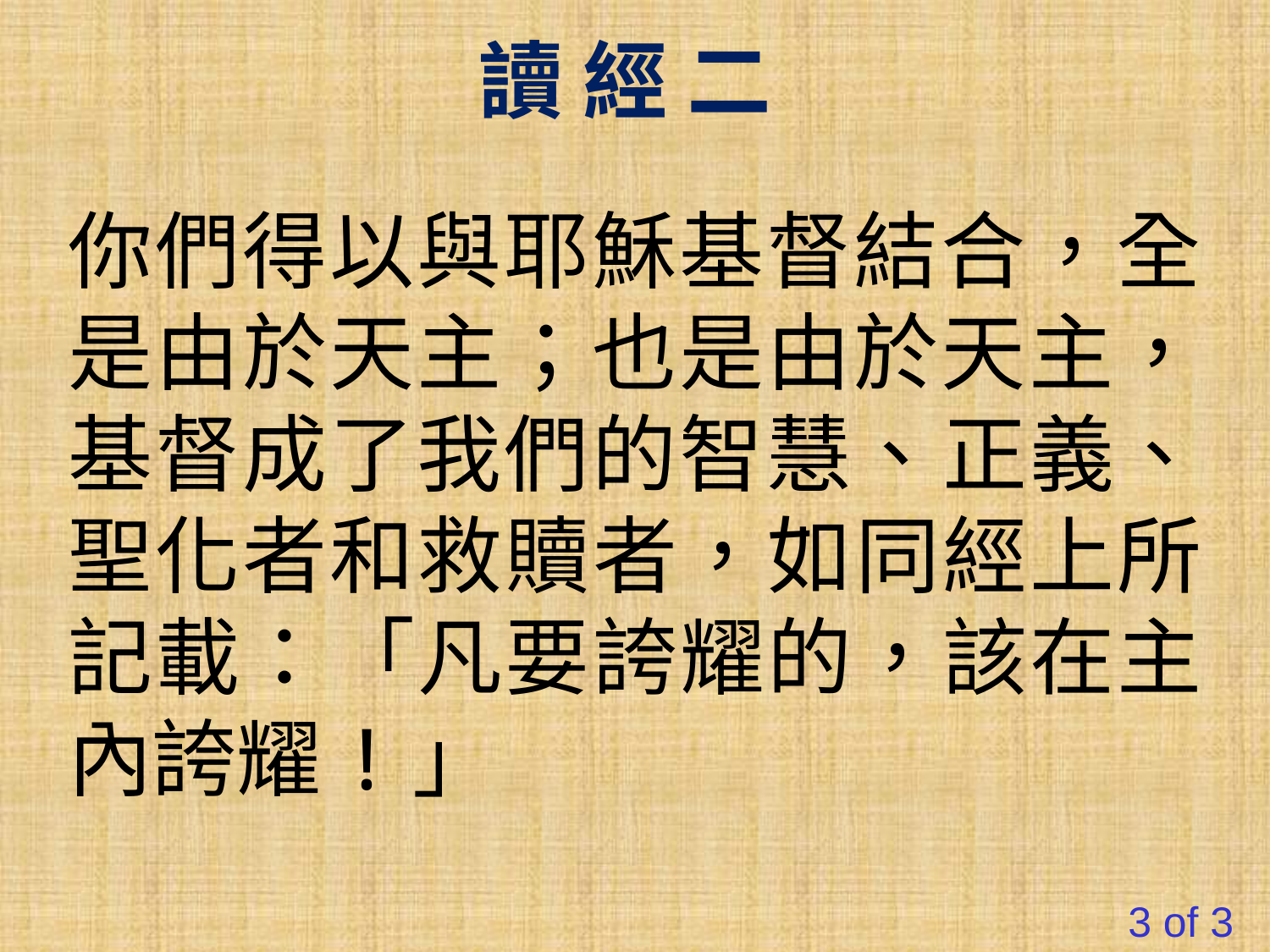

讀 經 二

你們得以與耶穌基督結合，全是由於天主；也是由於天主，基督成了我們的智慧、正義、聖化者和救贖者，如同經上所記載：「凡要誇耀的，該在主內誇耀!」
3 of 3